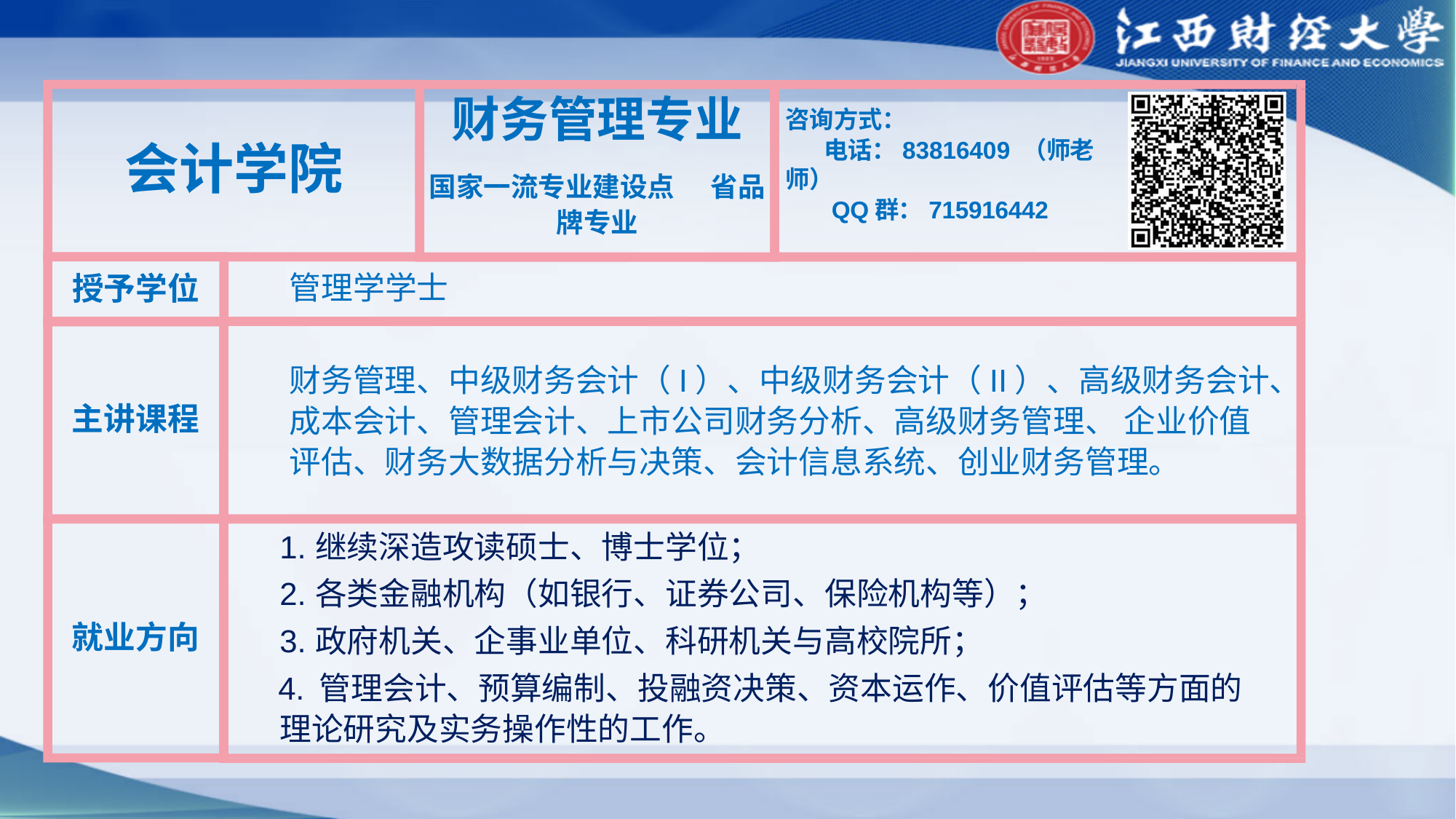

咨询方式：
      电话：83816409 （师老师）
       QQ群：715916442
财务管理专业
国家一流专业建设点      省品牌专业
会计学院

管理学学士
授予学位

财务管理、中级财务会计（I）、中级财务会计（II）、高级财务会计、成本会计、管理会计、上市公司财务分析、高级财务管理、 企业价值评估、财务大数据分析与决策、会计信息系统、创业财务管理。
主讲课程

继续深造攻读硕士、博士学位；
各类金融机构（如银行、证券公司、保险机构等）；
政府机关、企事业单位、科研机关与高校院所；
 管理会计、预算编制、投融资决策、资本运作、价值评估等方面的理论研究及实务操作性的工作。
就业方向